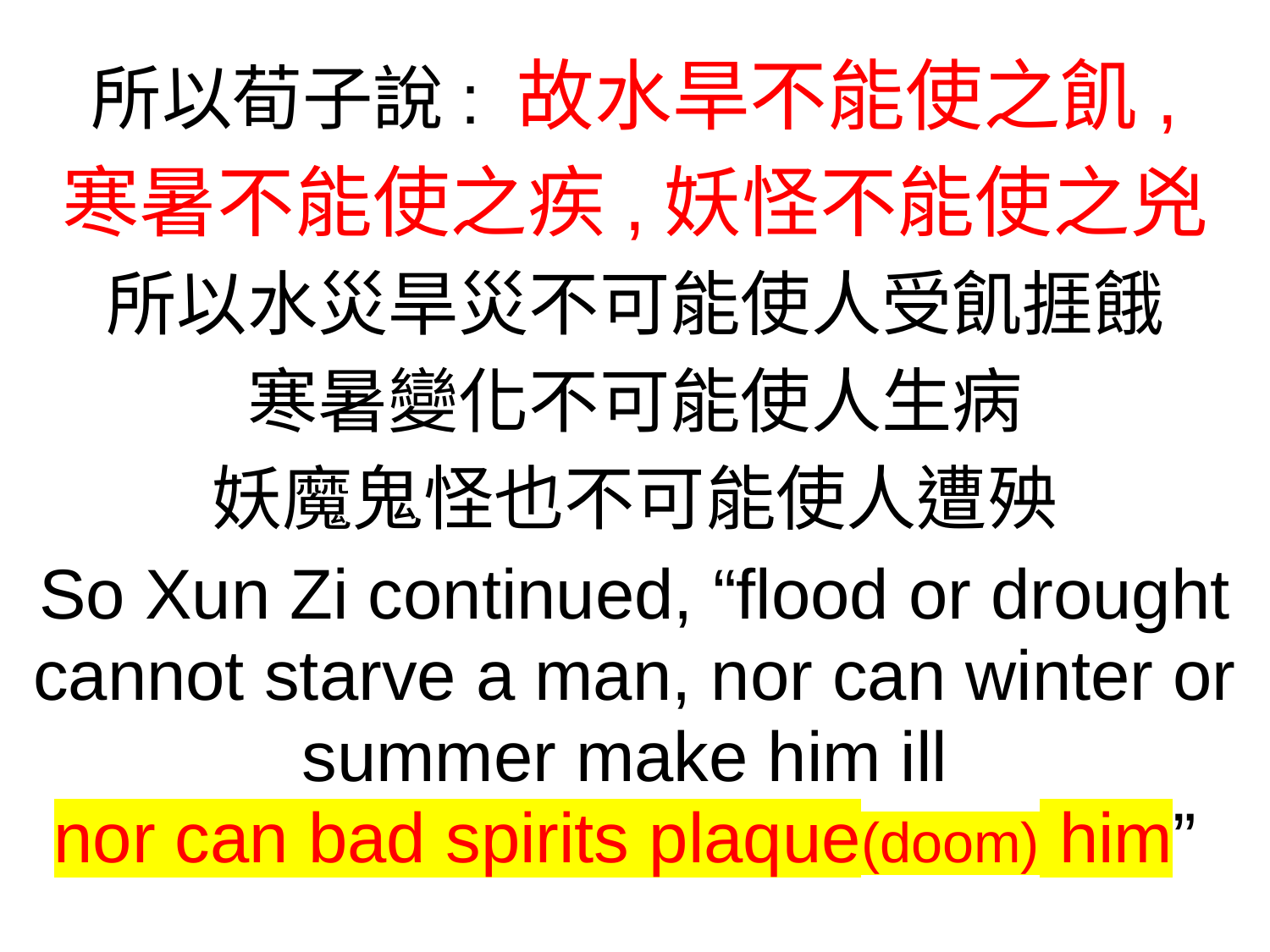

所以荀子說: 故水旱不能使之飢,
寒暑不能使之疾,妖怪不能使之兇
所以水災旱災不可能使人受飢捱餓
寒暑變化不可能使人生病
妖魔鬼怪也不可能使人遭殃
So Xun Zi continued, “flood or drought cannot starve a man, nor can winter or summer make him ill
nor can bad spirits plaque(doom) him”